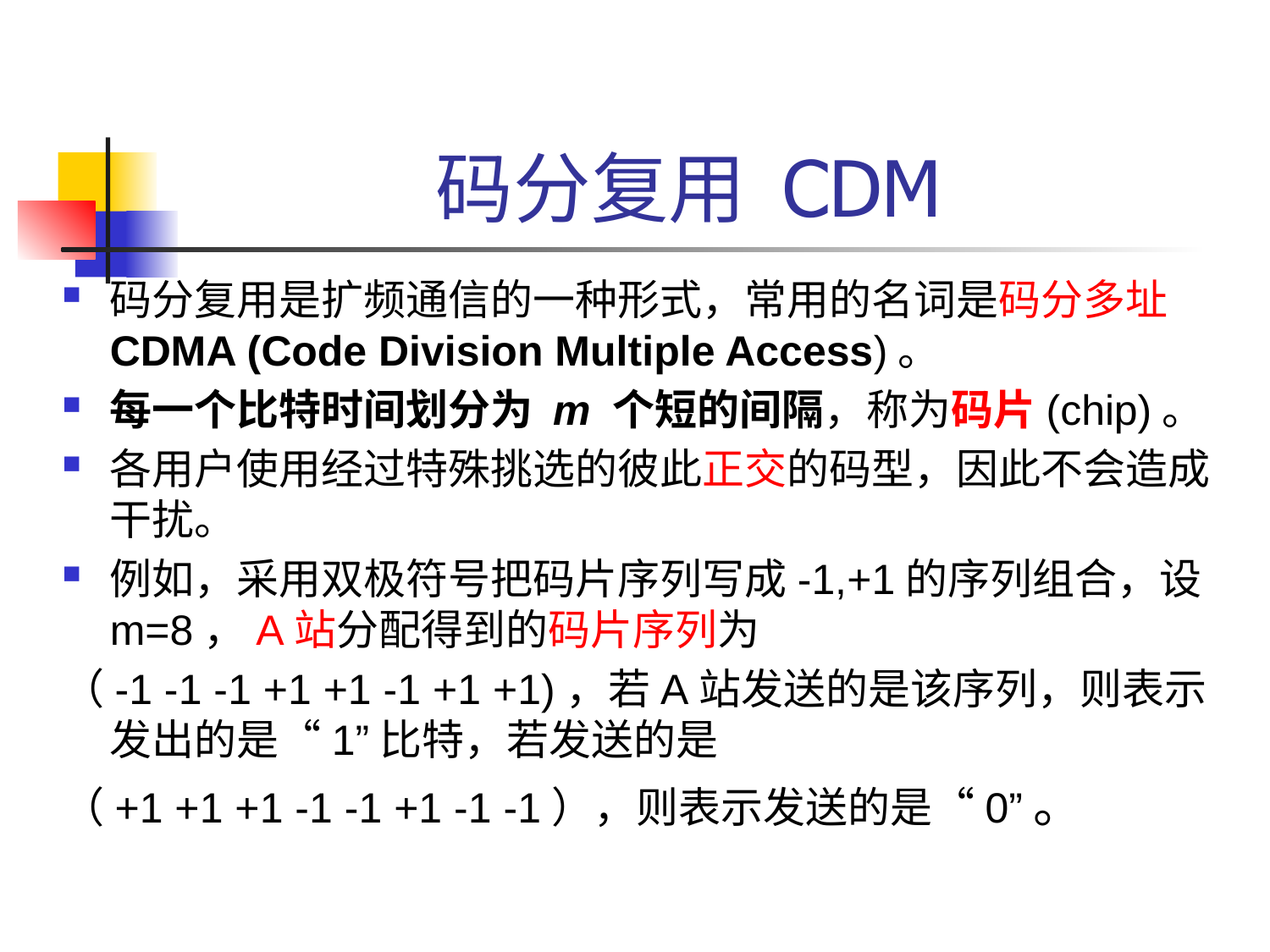

# 码分复用 CDM
码分复用是扩频通信的一种形式，常用的名词是码分多址 CDMA (Code Division Multiple Access)。
每一个比特时间划分为 m 个短的间隔，称为码片(chip)。
各用户使用经过特殊挑选的彼此正交的码型，因此不会造成干扰。
例如，采用双极符号把码片序列写成-1,+1的序列组合，设m=8，A站分配得到的码片序列为
（-1 -1 -1 +1 +1 -1 +1 +1)，若A站发送的是该序列，则表示发出的是“1”比特，若发送的是
（+1 +1 +1 -1 -1 +1 -1 -1），则表示发送的是“0”。